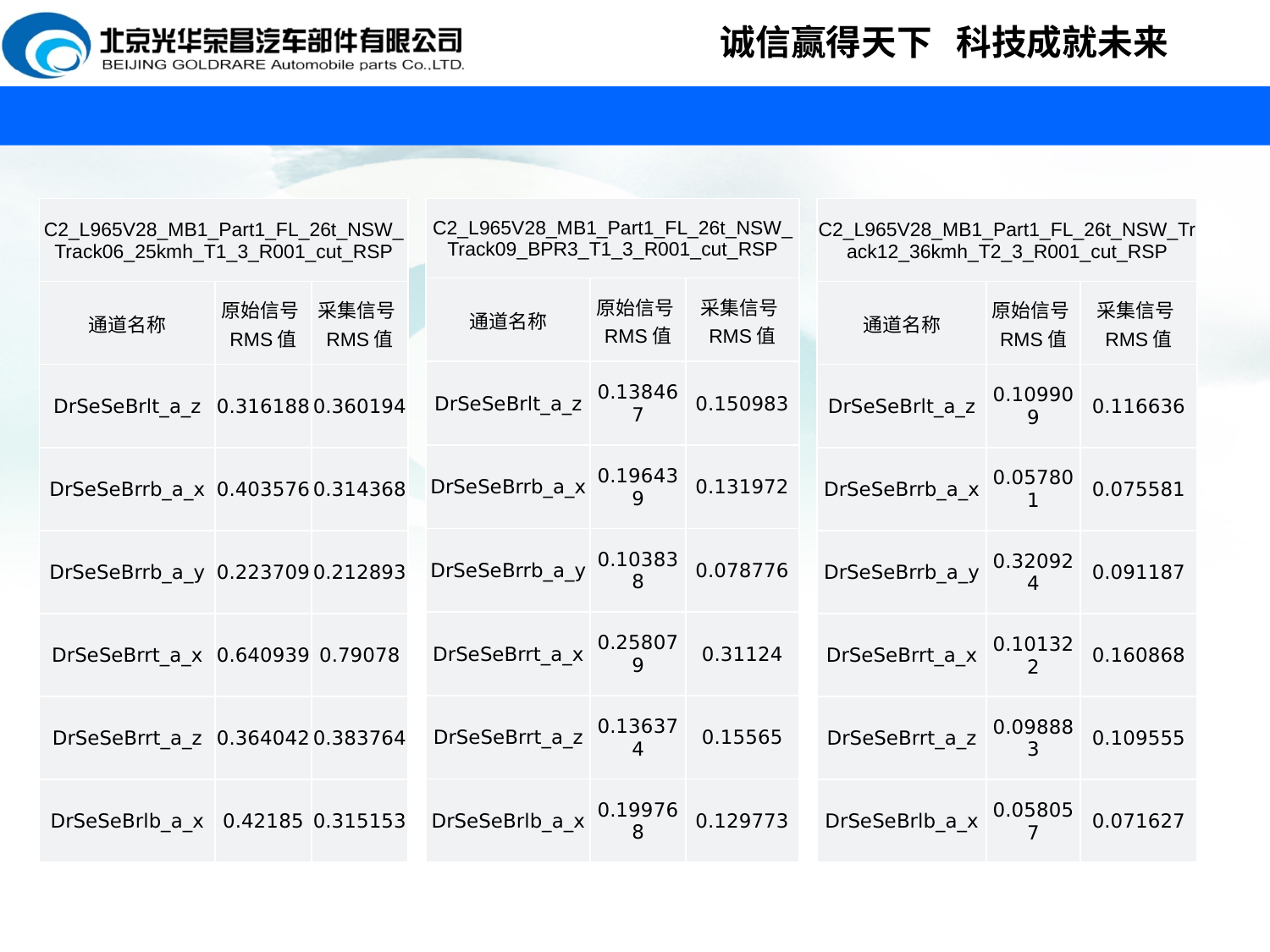

| C2\_L965V28\_MB1\_Part1\_FL\_26t\_NSW\_Track06\_25kmh\_T1\_3\_R001\_cut\_RSP |  |  |
| --- | --- | --- |
| 通道名称 | 原始信号RMS值 | 采集信号RMS值 |
| DrSeSeBrlt\_a\_z | 0.316188 | 0.360194 |
| DrSeSeBrrb\_a\_x | 0.403576 | 0.314368 |
| DrSeSeBrrb\_a\_y | 0.223709 | 0.212893 |
| DrSeSeBrrt\_a\_x | 0.640939 | 0.79078 |
| DrSeSeBrrt\_a\_z | 0.364042 | 0.383764 |
| DrSeSeBrlb\_a\_x | 0.42185 | 0.315153 |
| C2\_L965V28\_MB1\_Part1\_FL\_26t\_NSW\_Track09\_BPR3\_T1\_3\_R001\_cut\_RSP |  |  |
| --- | --- | --- |
| 通道名称 | 原始信号RMS值 | 采集信号RMS值 |
| DrSeSeBrlt\_a\_z | 0.138467 | 0.150983 |
| DrSeSeBrrb\_a\_x | 0.196439 | 0.131972 |
| DrSeSeBrrb\_a\_y | 0.103838 | 0.078776 |
| DrSeSeBrrt\_a\_x | 0.258079 | 0.31124 |
| DrSeSeBrrt\_a\_z | 0.136374 | 0.15565 |
| DrSeSeBrlb\_a\_x | 0.199768 | 0.129773 |
| C2\_L965V28\_MB1\_Part1\_FL\_26t\_NSW\_Track12\_36kmh\_T2\_3\_R001\_cut\_RSP |  |  |
| --- | --- | --- |
| 通道名称 | 原始信号RMS值 | 采集信号RMS值 |
| DrSeSeBrlt\_a\_z | 0.109909 | 0.116636 |
| DrSeSeBrrb\_a\_x | 0.057801 | 0.075581 |
| DrSeSeBrrb\_a\_y | 0.320924 | 0.091187 |
| DrSeSeBrrt\_a\_x | 0.101322 | 0.160868 |
| DrSeSeBrrt\_a\_z | 0.098883 | 0.109555 |
| DrSeSeBrlb\_a\_x | 0.058057 | 0.071627 |